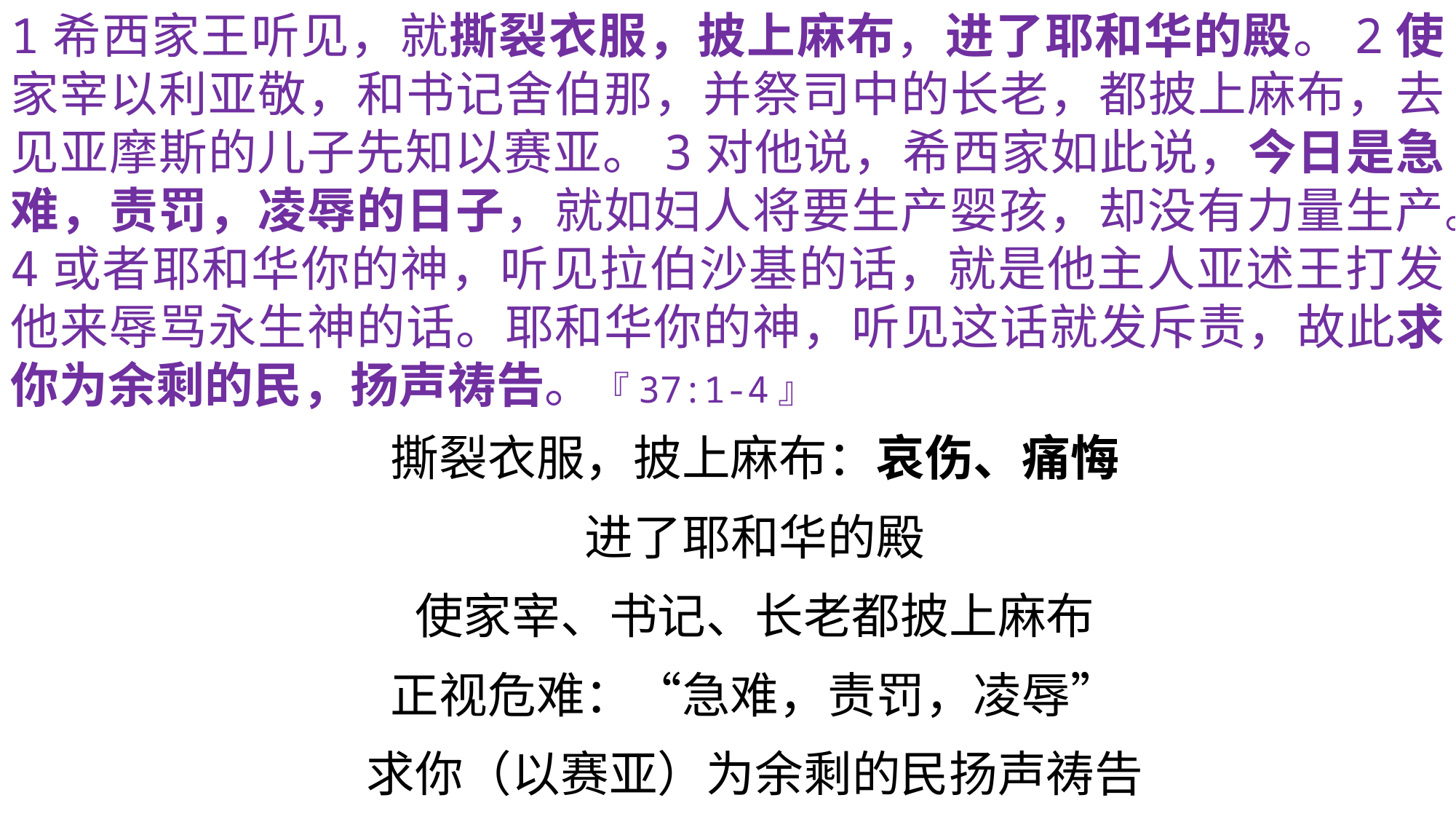

1希西家王听见，就撕裂衣服，披上麻布，进了耶和华的殿。2使家宰以利亚敬，和书记舍伯那，并祭司中的长老，都披上麻布，去见亚摩斯的儿子先知以赛亚。3对他说，希西家如此说，今日是急难，责罚，凌辱的日子，就如妇人将要生产婴孩，却没有力量生产。4或者耶和华你的神，听见拉伯沙基的话，就是他主人亚述王打发他来辱骂永生神的话。耶和华你的神，听见这话就发斥责，故此求你为余剩的民，扬声祷告。『37:1-4』
撕裂衣服，披上麻布：哀伤、痛悔
进了耶和华的殿
使家宰、书记、长老都披上麻布
正视危难：“急难，责罚，凌辱”
求你（以赛亚）为余剩的民扬声祷告